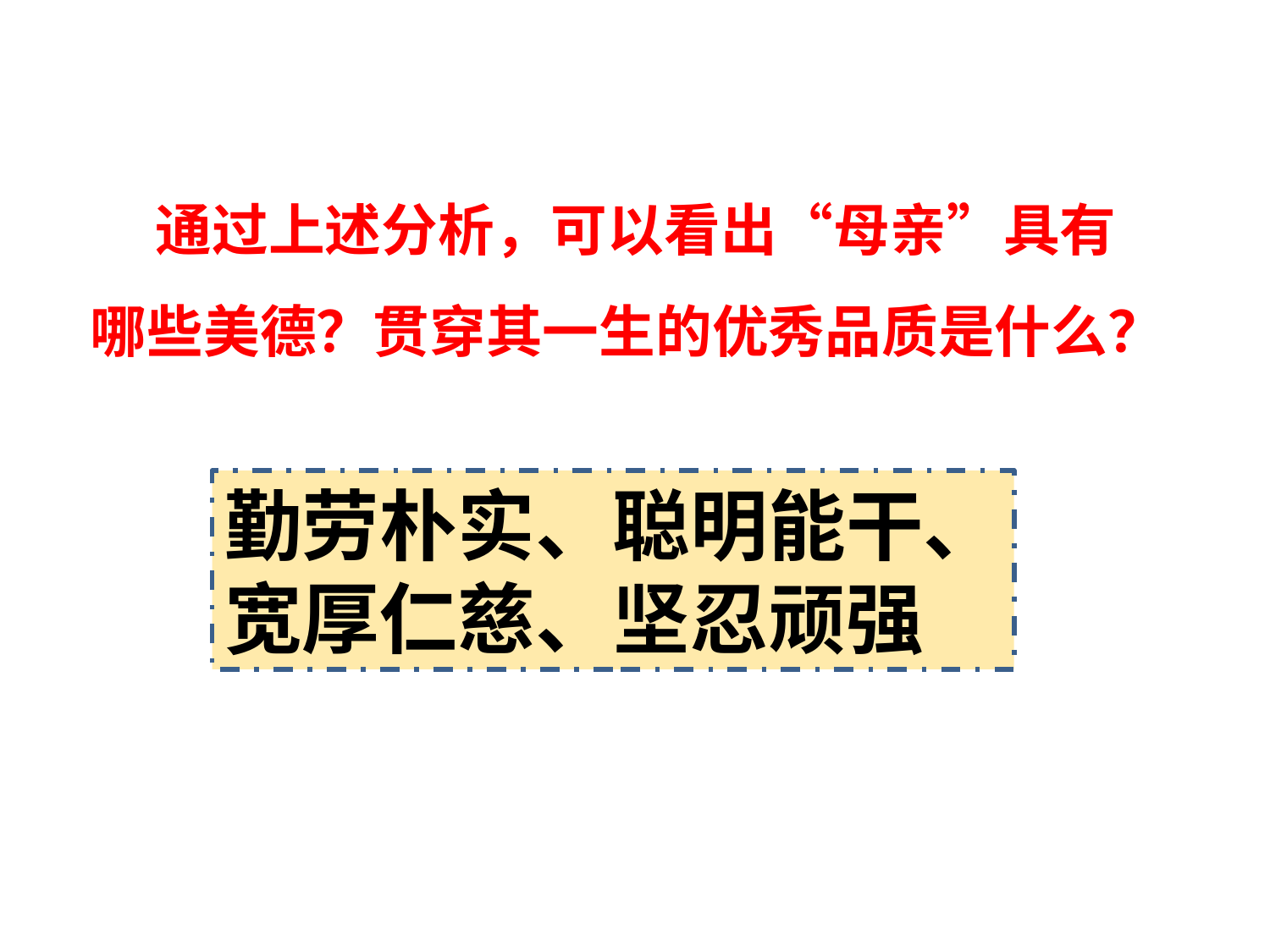

通过上述分析，可以看出“母亲”具有哪些美德？贯穿其一生的优秀品质是什么？
勤劳朴实、聪明能干、
宽厚仁慈、坚忍顽强